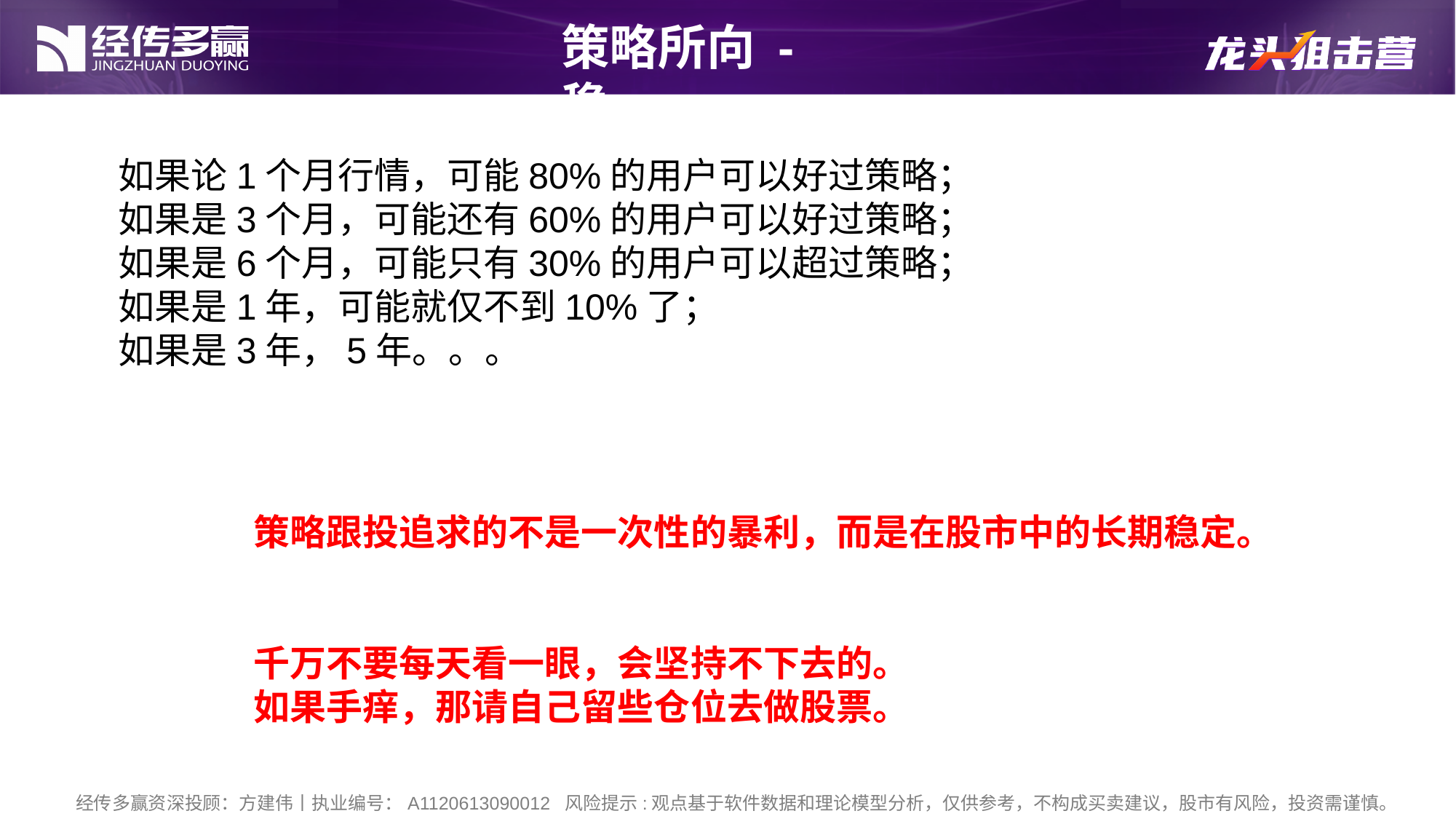

策略所向 - 稳
如果论1个月行情，可能80%的用户可以好过策略；
如果是3个月，可能还有60%的用户可以好过策略；
如果是6个月，可能只有30%的用户可以超过策略；
如果是1年，可能就仅不到10%了；
如果是3年，5年。。。
策略跟投追求的不是一次性的暴利，而是在股市中的长期稳定。

千万不要每天看一眼，会坚持不下去的。
如果手痒，那请自己留些仓位去做股票。